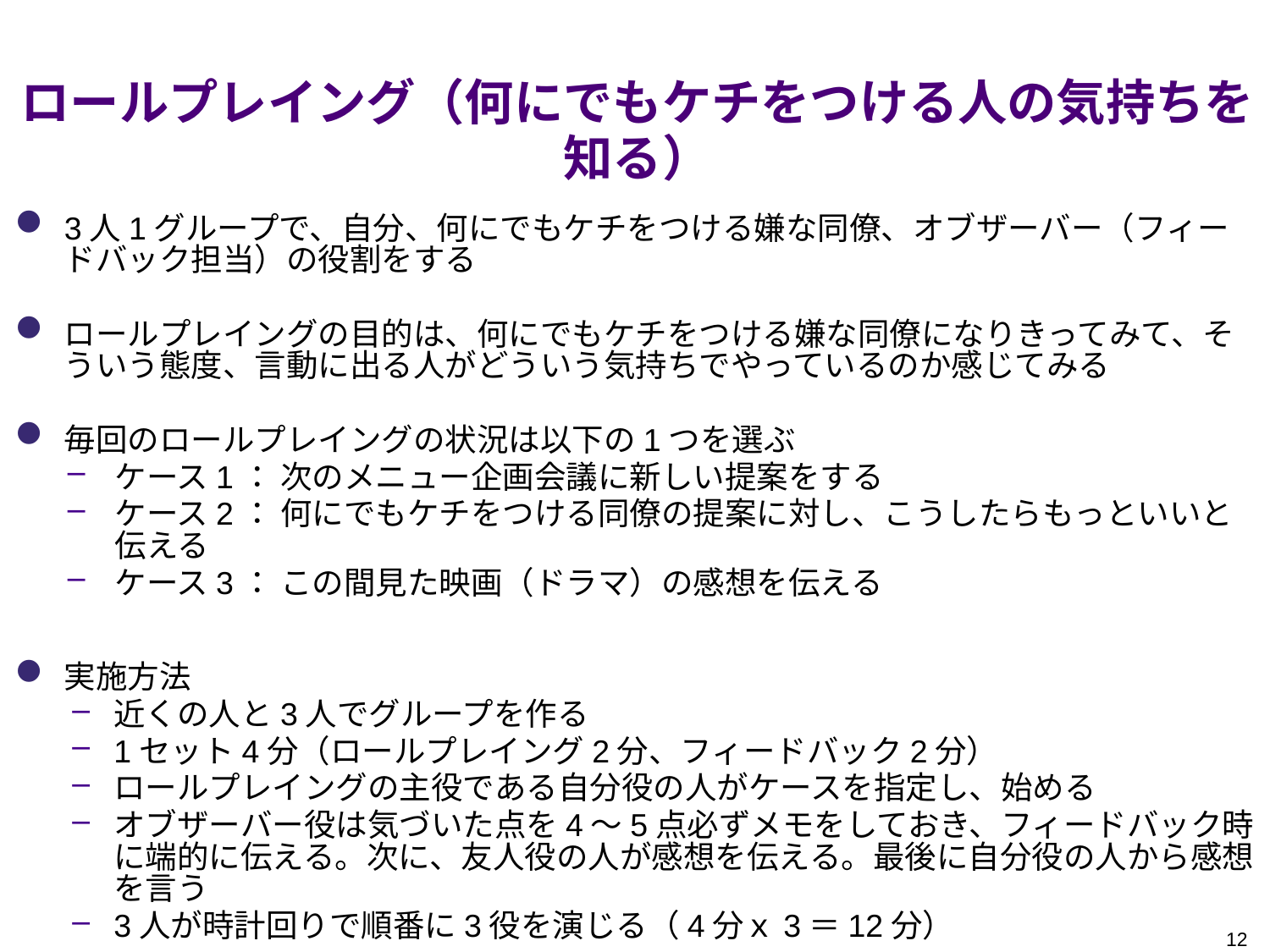

# ロールプレイング（何にでもケチをつける人の気持ちを知る）
3人1グループで、自分、何にでもケチをつける嫌な同僚、オブザーバー（フィードバック担当）の役割をする

ロールプレイングの目的は、何にでもケチをつける嫌な同僚になりきってみて、そういう態度、言動に出る人がどういう気持ちでやっているのか感じてみる

毎回のロールプレイングの状況は以下の1つを選ぶ
ケース1： 次のメニュー企画会議に新しい提案をする
ケース2： 何にでもケチをつける同僚の提案に対し、こうしたらもっといいと伝える
ケース3： この間見た映画（ドラマ）の感想を伝える

実施方法
近くの人と3人でグループを作る
1セット4分（ロールプレイング2分、フィードバック2分）
ロールプレイングの主役である自分役の人がケースを指定し、始める
オブザーバー役は気づいた点を4～5点必ずメモをしておき、フィードバック時に端的に伝える。次に、友人役の人が感想を伝える。最後に自分役の人から感想を言う
3人が時計回りで順番に3役を演じる（4分ｘ3＝12分）
12